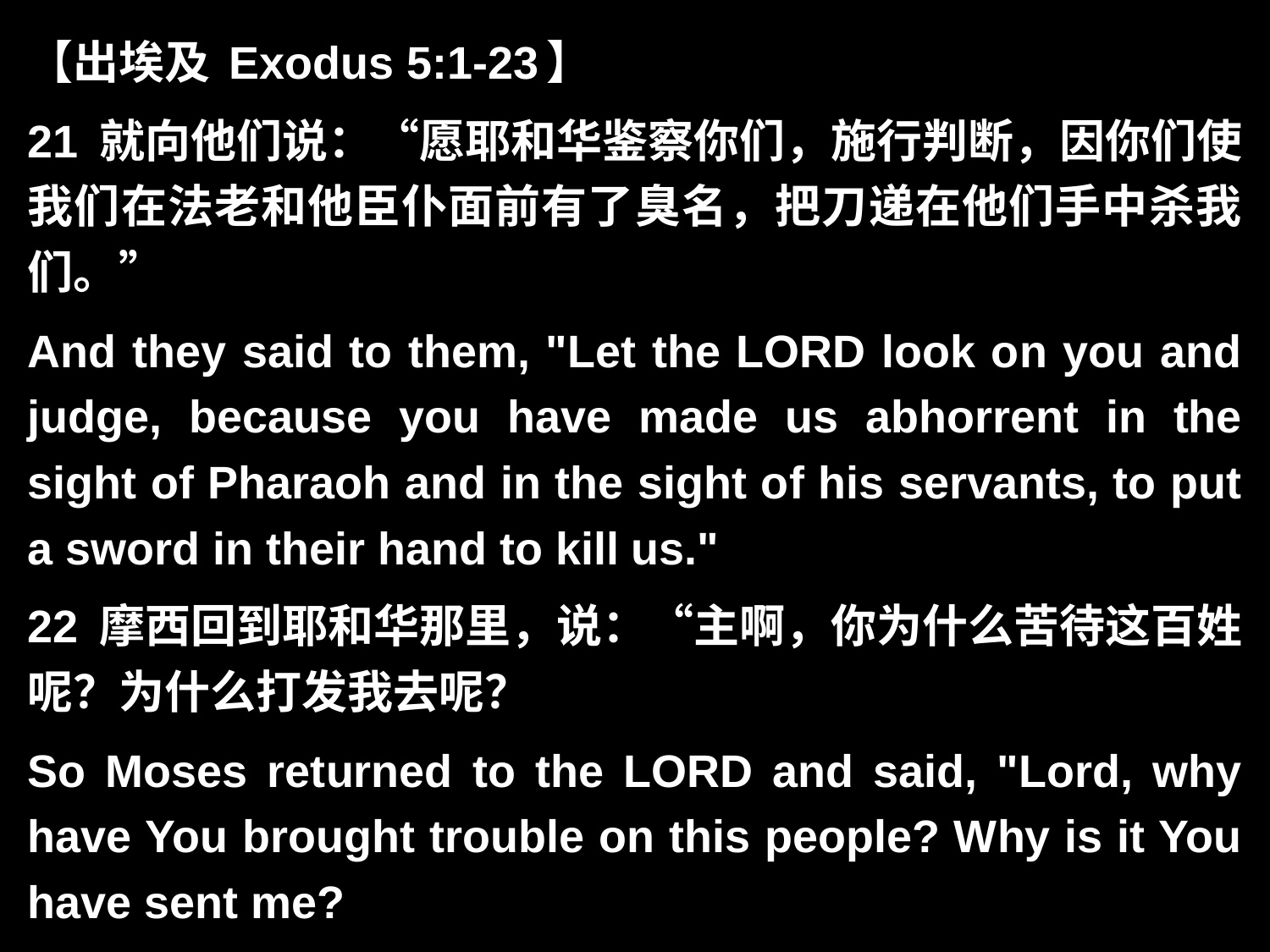

【出埃及 Exodus 5:1-23】
21 就向他们说：“愿耶和华鉴察你们，施行判断，因你们使我们在法老和他臣仆面前有了臭名，把刀递在他们手中杀我们。”
And they said to them, "Let the LORD look on you and judge, because you have made us abhorrent in the sight of Pharaoh and in the sight of his servants, to put a sword in their hand to kill us."
22 摩西回到耶和华那里，说：“主啊，你为什么苦待这百姓呢？为什么打发我去呢？
So Moses returned to the LORD and said, "Lord, why have You brought trouble on this people? Why is it You have sent me?